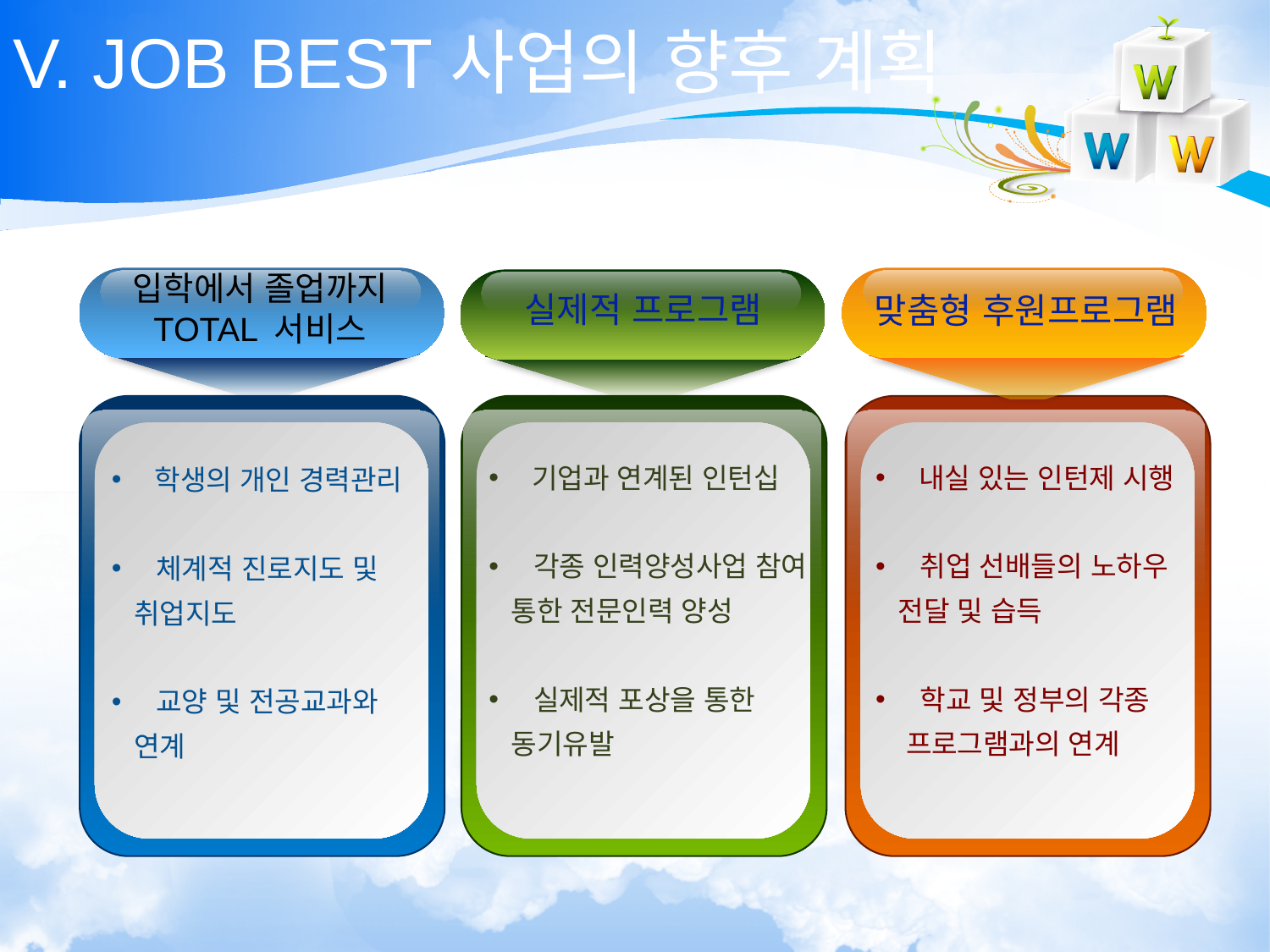

# V. JOB BEST사업의 향후 계획

입학에서 졸업까지
TOTAL 서비스
실제적 프로그램
맞춤형 후원프로그램

 기업과 연계된 인턴십

 각종 인력양성사업 참여
  통한 전문인력 양성

 실제적 포상을 통한
  동기유발
 내실 있는 인턴제 시행

 취업 선배들의 노하우
  전달 및 습득

 학교 및 정부의 각종
   프로그램과의 연계

 학생의 개인 경력관리

 체계적 진로지도 및
  취업지도

 교양 및 전공교과와
  연계